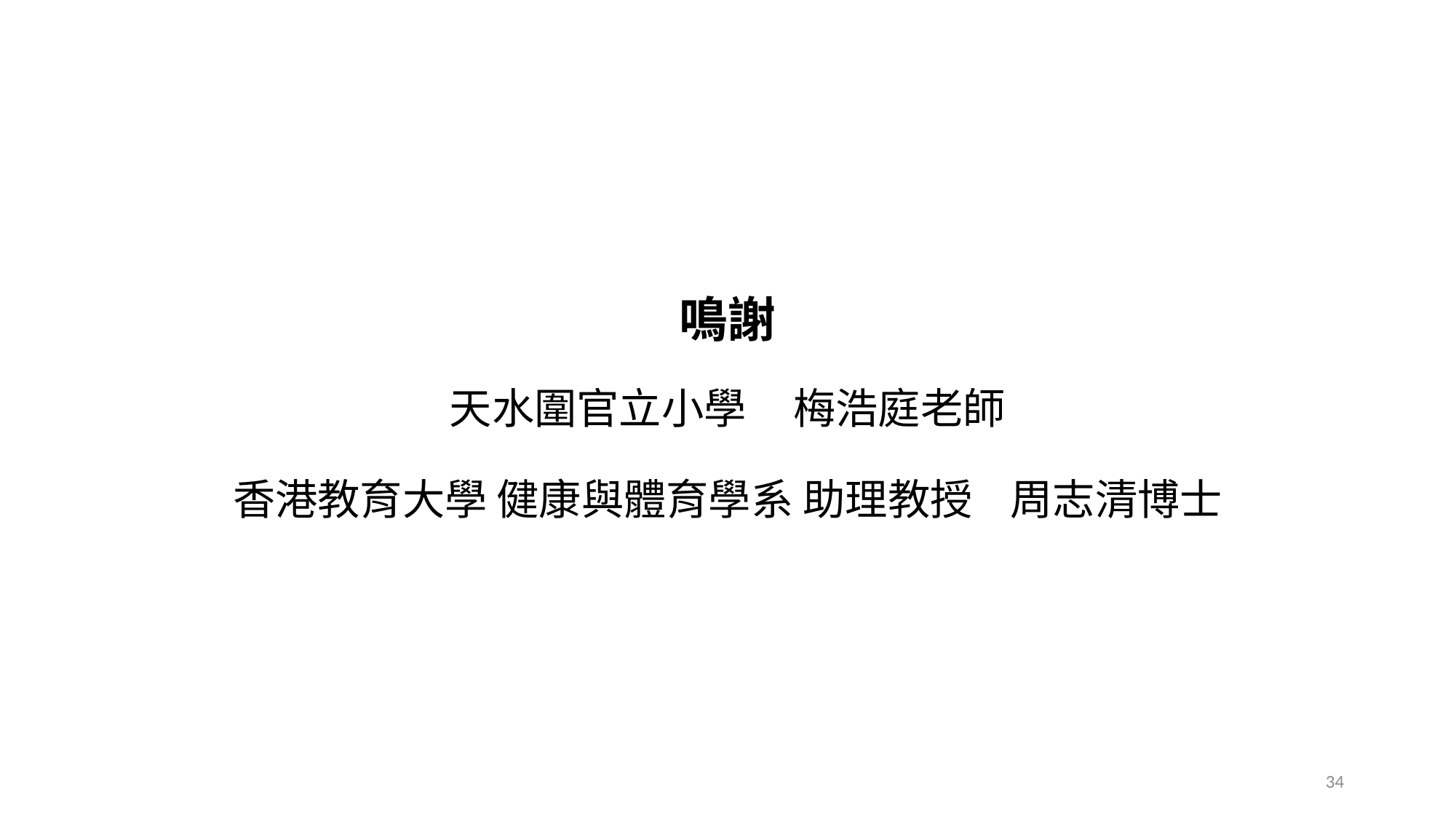

# 鳴謝 天水圍官立小學     梅浩庭老師 香港教育大學 健康與體育學系 助理教授    周志清博士
34